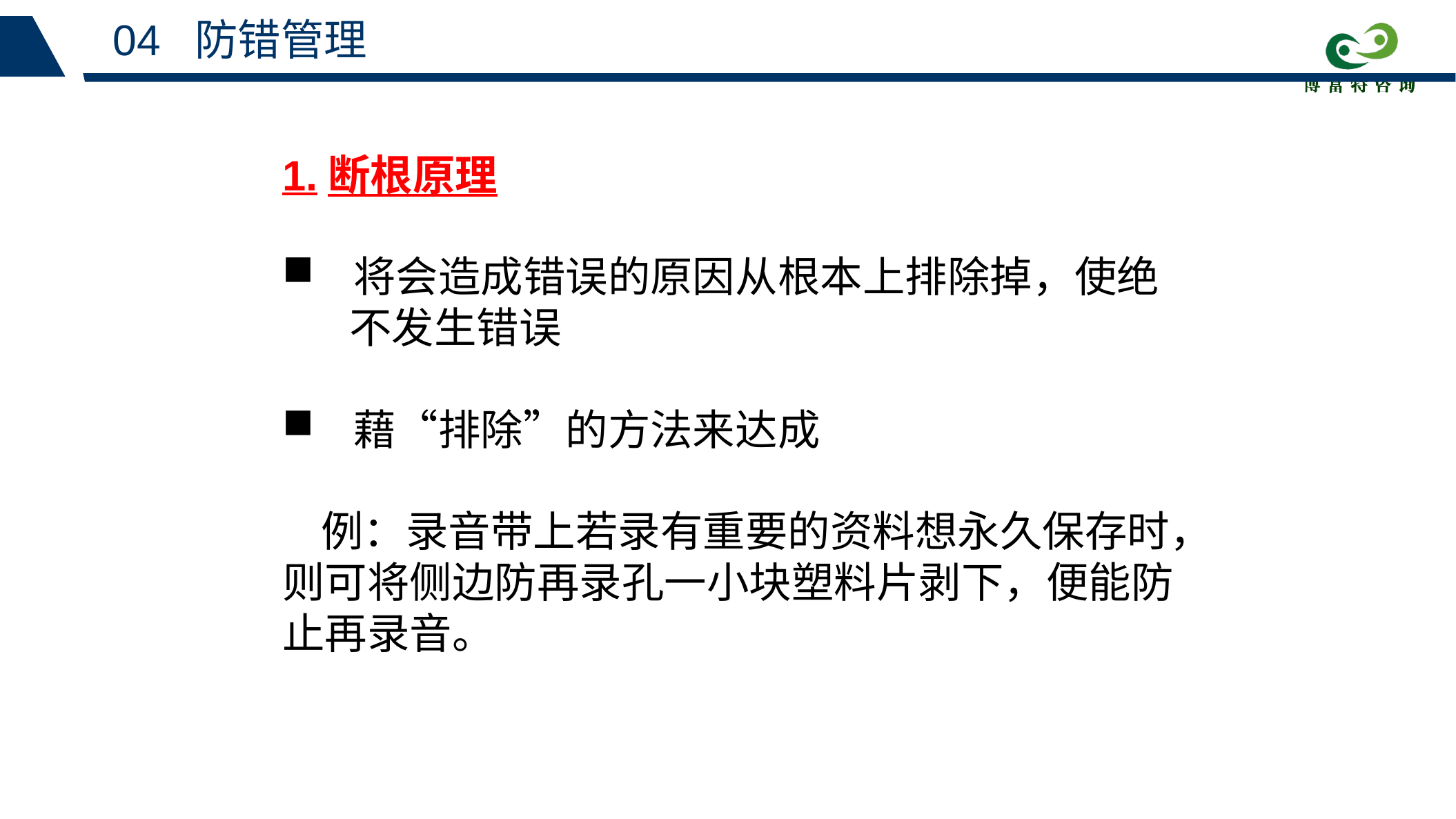

04  防错管理

1.断根原理

   将会造成错误的原因从根本上排除掉，使绝
      不发生错误

   藉“排除”的方法来达成

   例：录音带上若录有重要的资料想永久保存时，则可将侧边防再录孔一小块塑料片剥下，便能防止再录音。